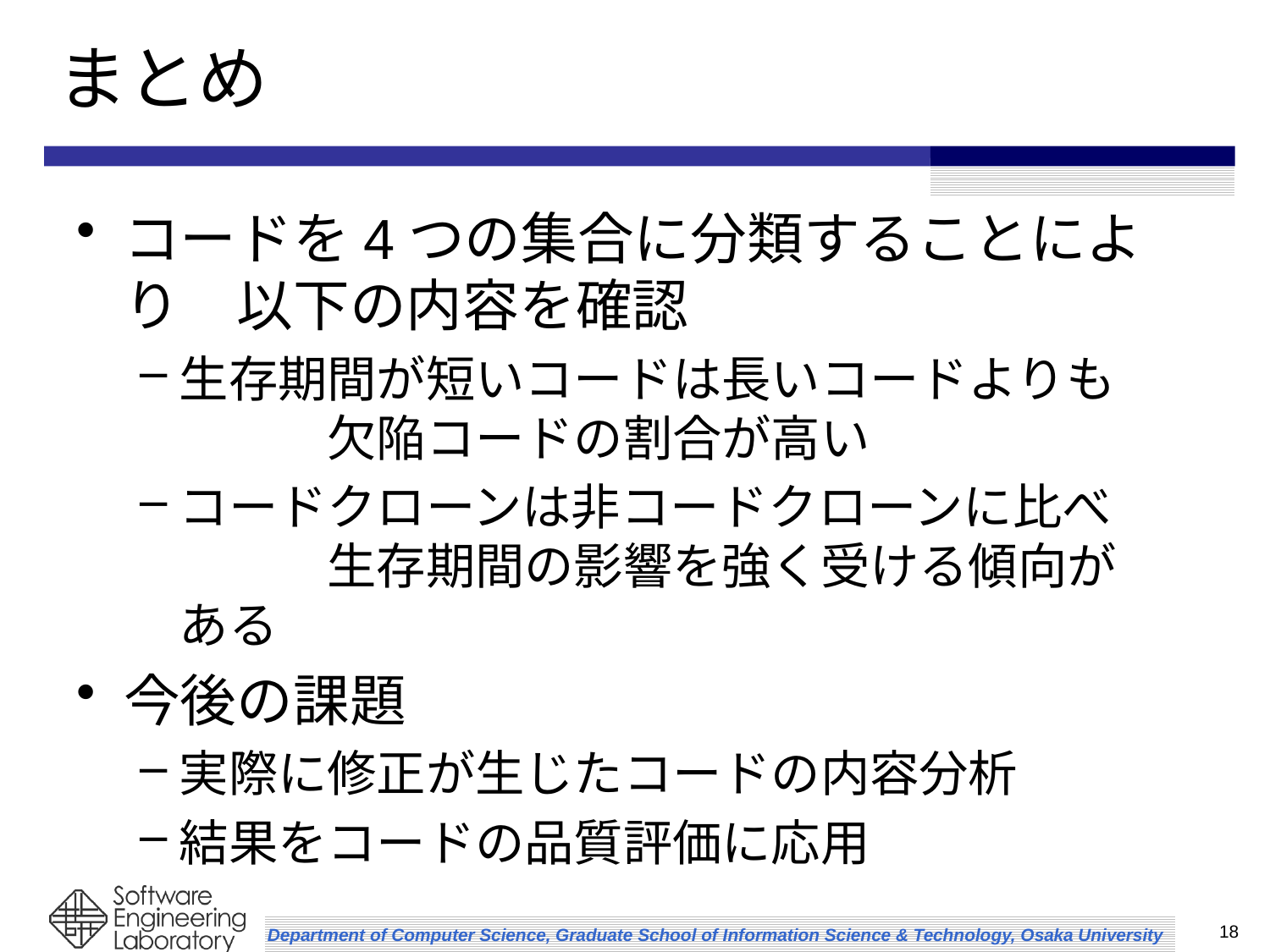

# まとめ
コードを4つの集合に分類することにより　以下の内容を確認
生存期間が短いコードは長いコードよりも　　　欠陥コードの割合が高い
コードクローンは非コードクローンに比べ　　　生存期間の影響を強く受ける傾向がある
今後の課題
実際に修正が生じたコードの内容分析
結果をコードの品質評価に応用
18